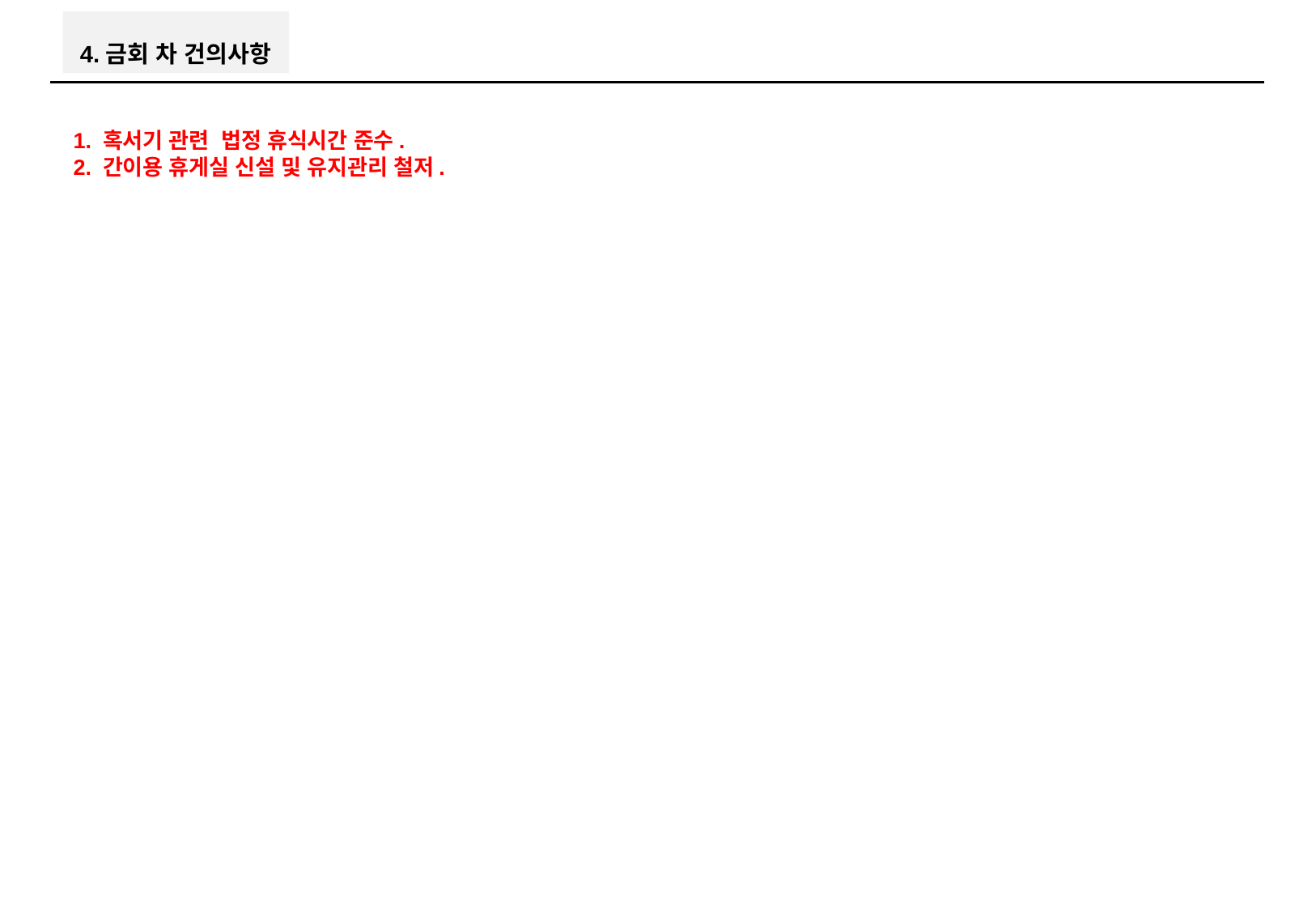

4.금회 차 건의사항
 1. 혹서기 관련  법정 휴식시간 준수.
 2. 간이용 휴게실 신설 및 유지관리 철저.